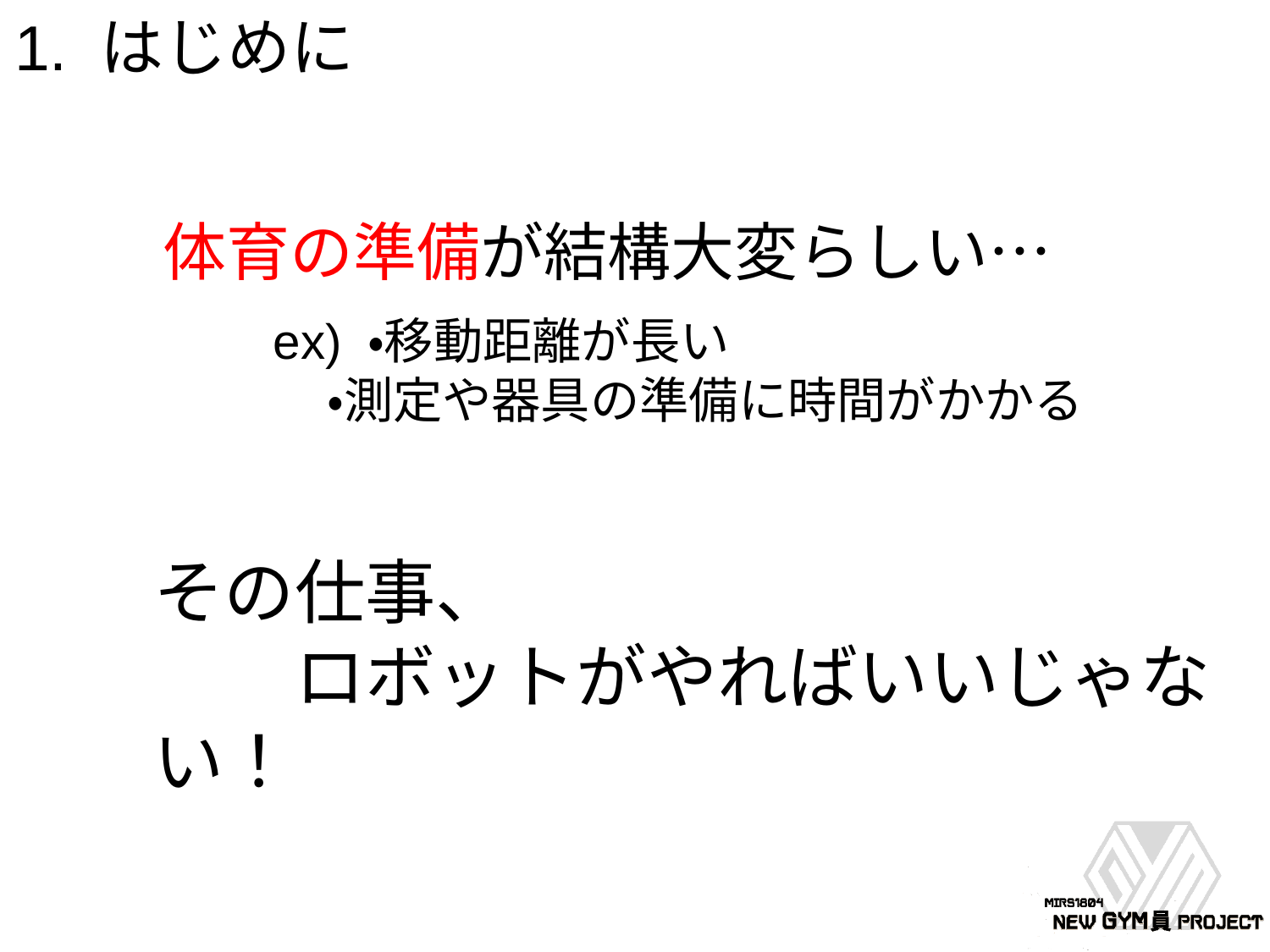

1. はじめに
体育の準備が結構大変らしい…

　　ex) ・移動距離が長い
　　      ・測定や器具の準備に時間がかかる
その仕事、
　　ロボットがやればいいじゃない！